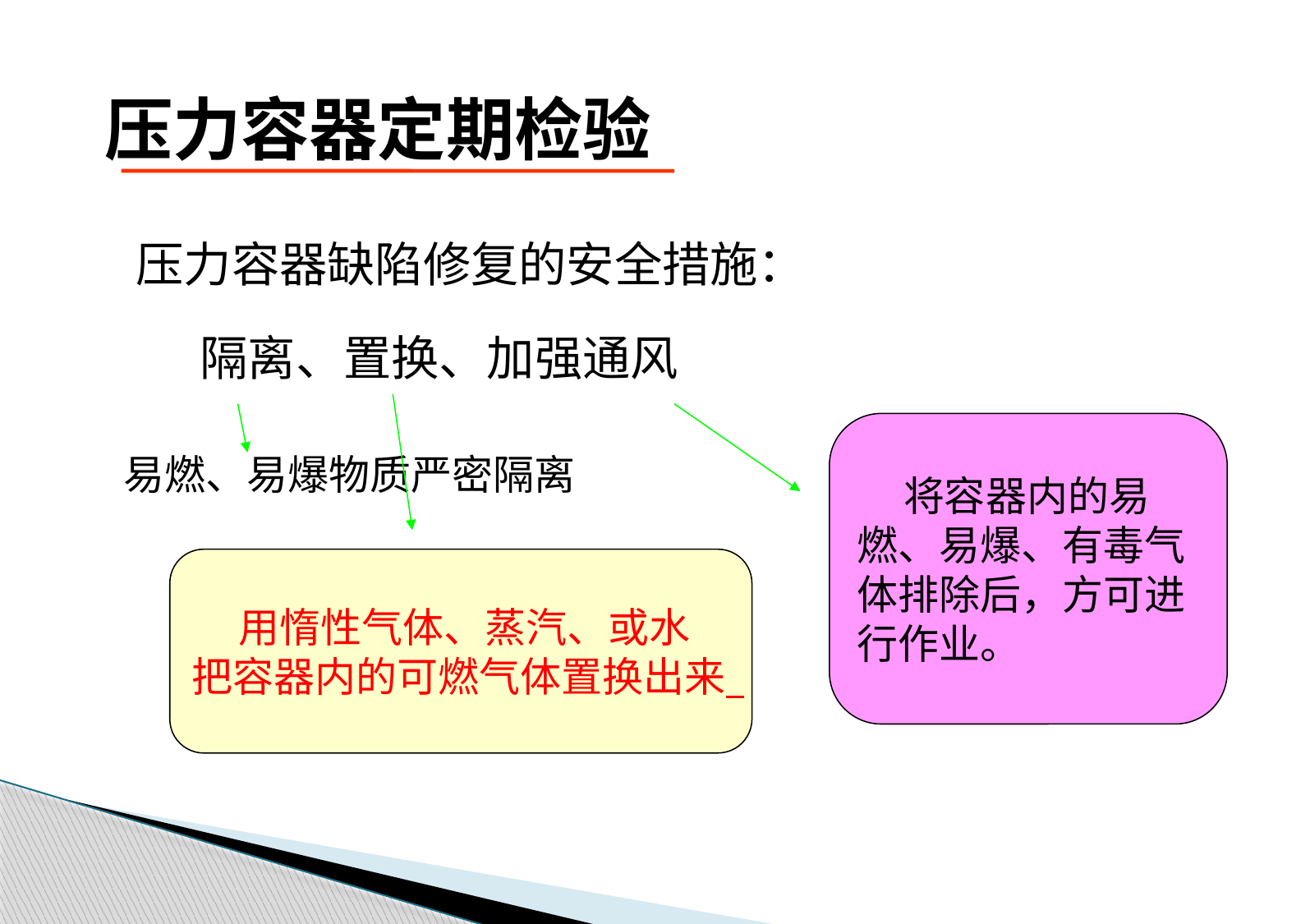

# 压力容器定期检验

   压力容器缺陷修复的安全措施：
         隔离、置换、加强通风

    将容器内的易
燃、易爆、有毒气
体排除后，方可进
行作业。
易燃、易爆物质严密隔离
    用惰性气体、蒸汽、或水
把容器内的可燃气体置换出来